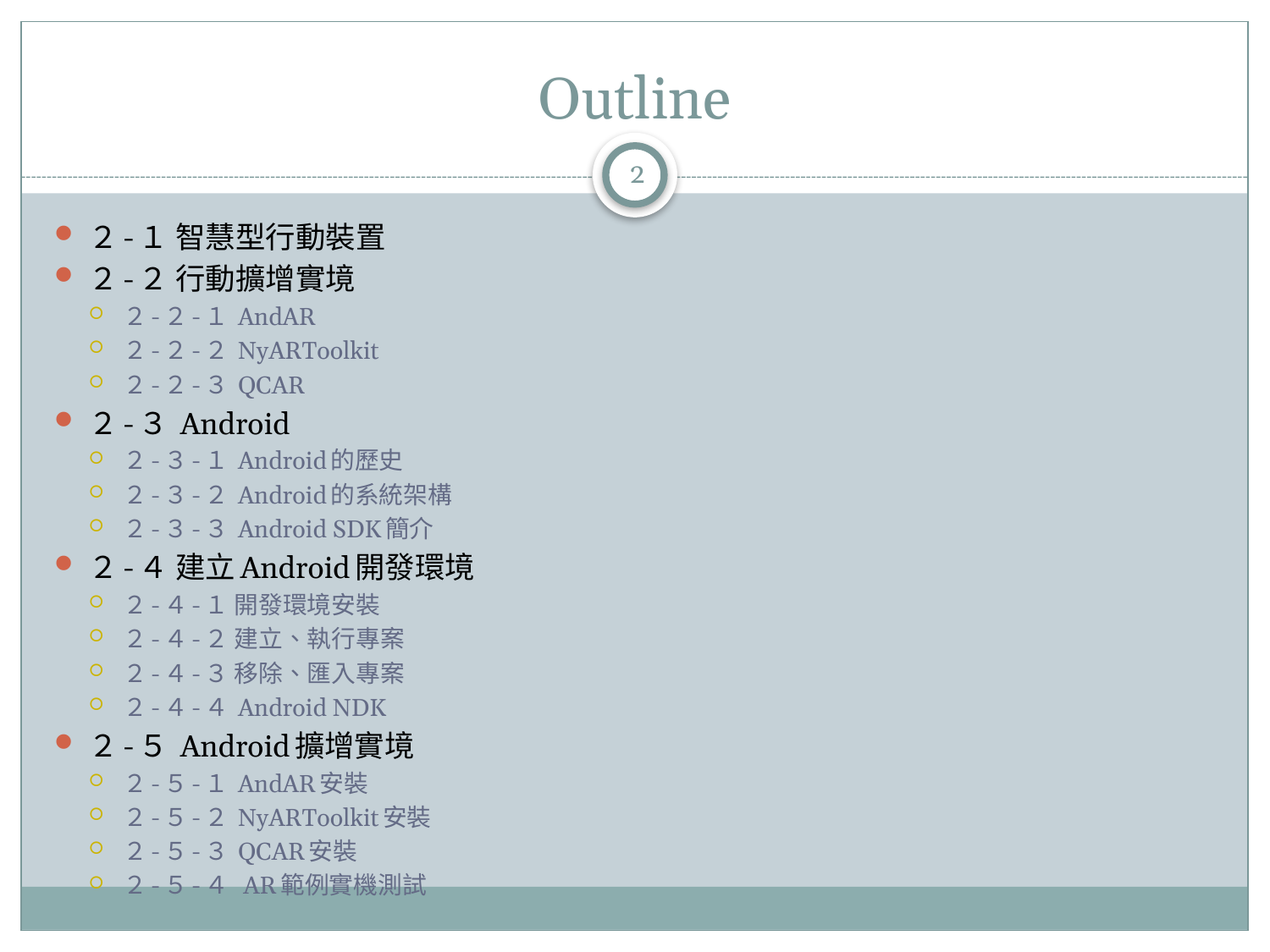

# Outline
2
２-１ 智慧型行動裝置
２-２ 行動擴增實境
２-２-１ AndAR
２-２-２ NyARToolkit
２-２-３ QCAR
２-３ Android
２-３-１ Android的歷史
２-３-２ Android的系統架構
２-３-３ Android SDK簡介
２-４ 建立Android開發環境
２-４-１ 開發環境安裝
２-４-２ 建立、執行專案
２-４-３ 移除、匯入專案
２-４-４ Android NDK
２-５ Android擴增實境
２-５-１ AndAR安裝
２-５-２ NyARToolkit安裝
２-５-３ QCAR安裝
２-５-４  AR範例實機測試